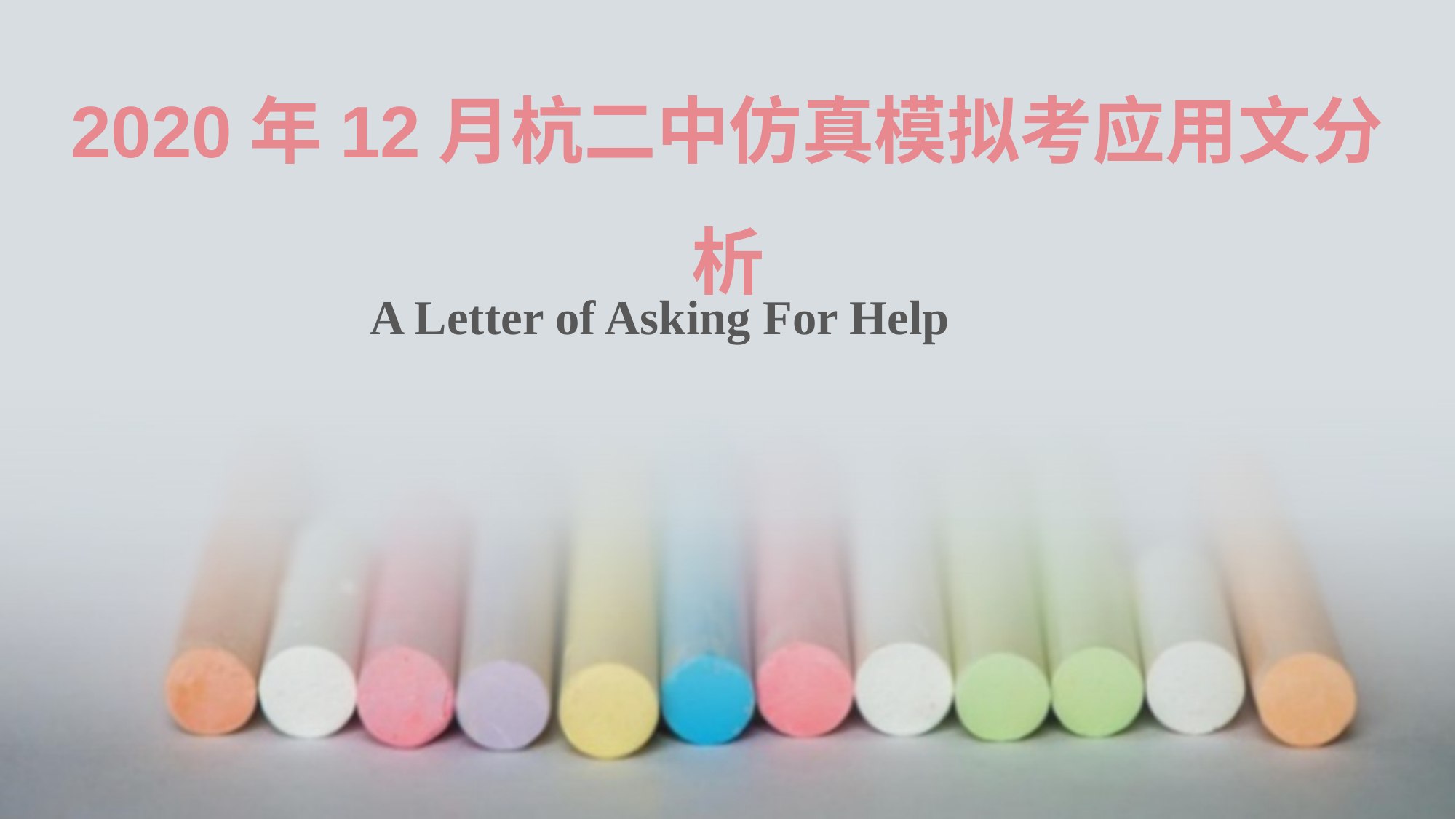

# 2020年12月杭二中仿真模拟考应用文分析
A Letter of Asking For Help